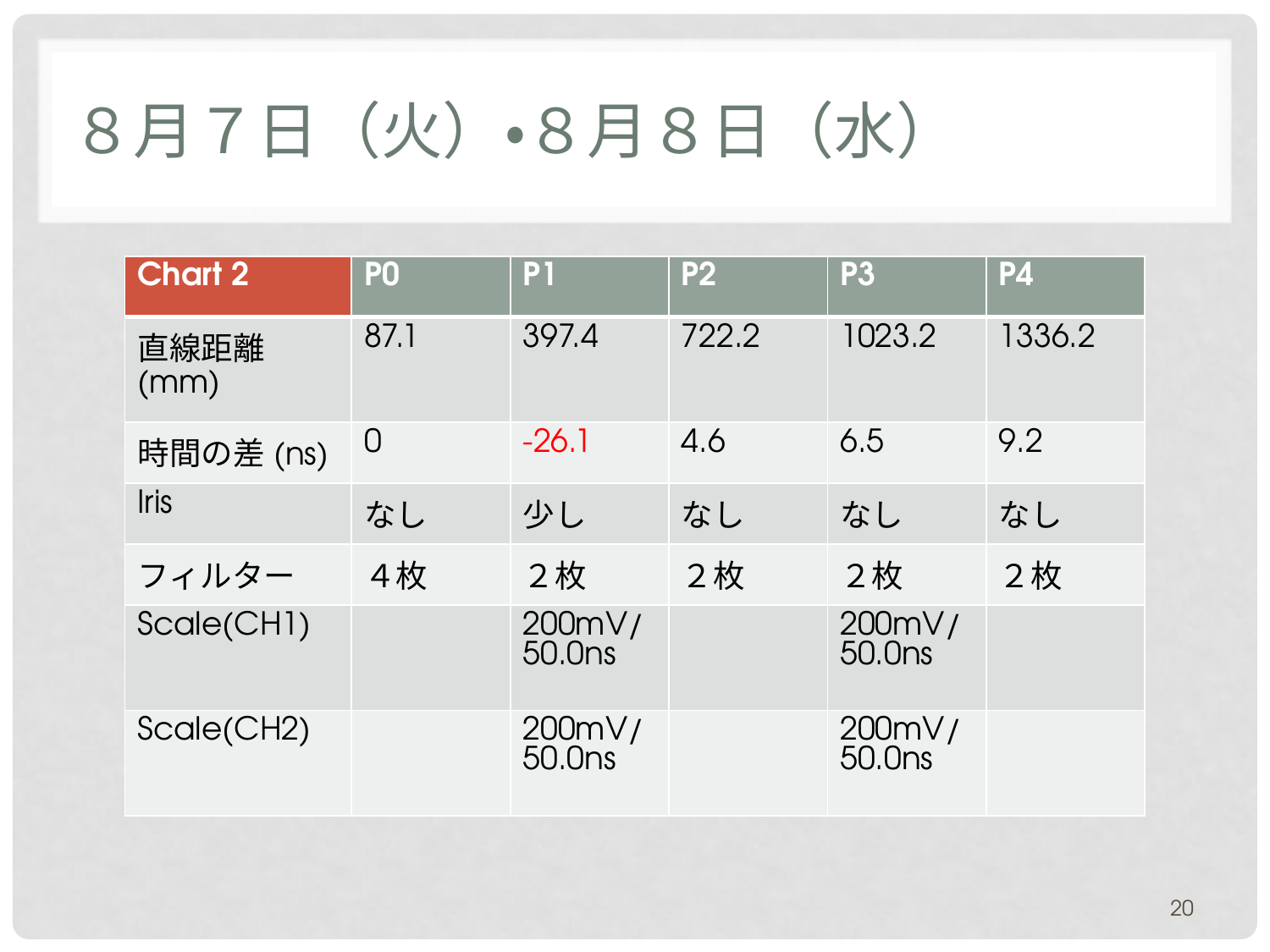

# ８月７日（火）・８月８日（水）
| Chart 2 | P0 | P1 | P2 | P3 | P4 |
| --- | --- | --- | --- | --- | --- |
| 直線距離(mm) | 87.1 | 397.4 | 722.2 | 1023.2 | 1336.2 |
| 時間の差(ns) | 0 | -26.1 | 4.6 | 6.5 | 9.2 |
| Iris | なし | 少し | なし | なし | なし |
| フィルター | ４枚 | ２枚 | ２枚 | ２枚 | ２枚 |
| Scale(CH1) |  | 200mV/50.0ns |  | 200mV/50.0ns |  |
| Scale(CH2) |  | 200mV/50.0ns |  | 200mV/50.0ns |  |
20